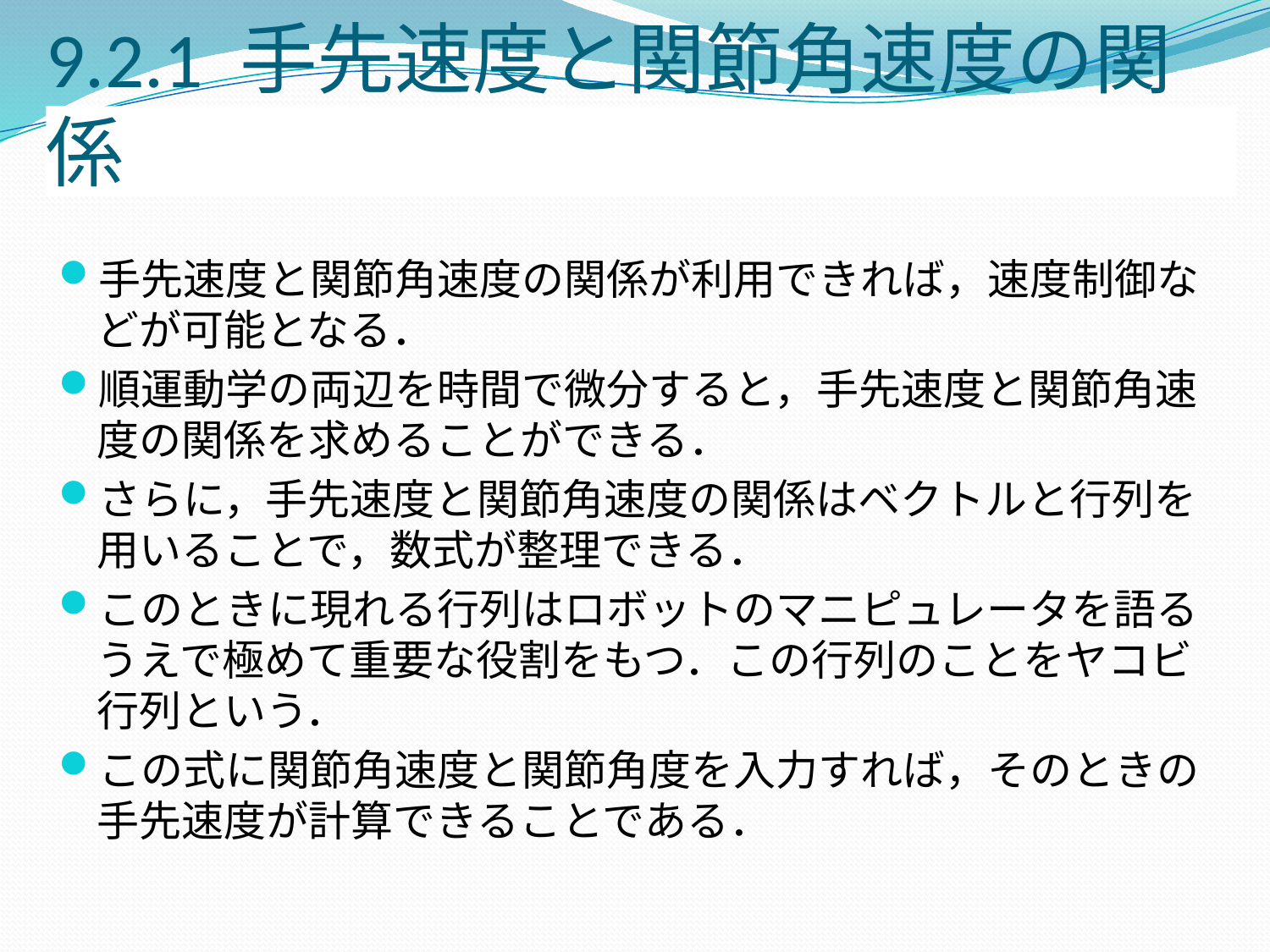

# 9.2.1 手先速度と関節角速度の関係
手先速度と関節角速度の関係が利用できれば，速度制御などが可能となる．
順運動学の両辺を時間で微分すると，手先速度と関節角速度の関係を求めることができる．
さらに，手先速度と関節角速度の関係はベクトルと行列を用いることで，数式が整理できる．
このときに現れる行列はロボットのマニピュレータを語るうえで極めて重要な役割をもつ．この行列のことをヤコビ行列という．
この式に関節角速度と関節角度を入力すれば，そのときの手先速度が計算できることである．